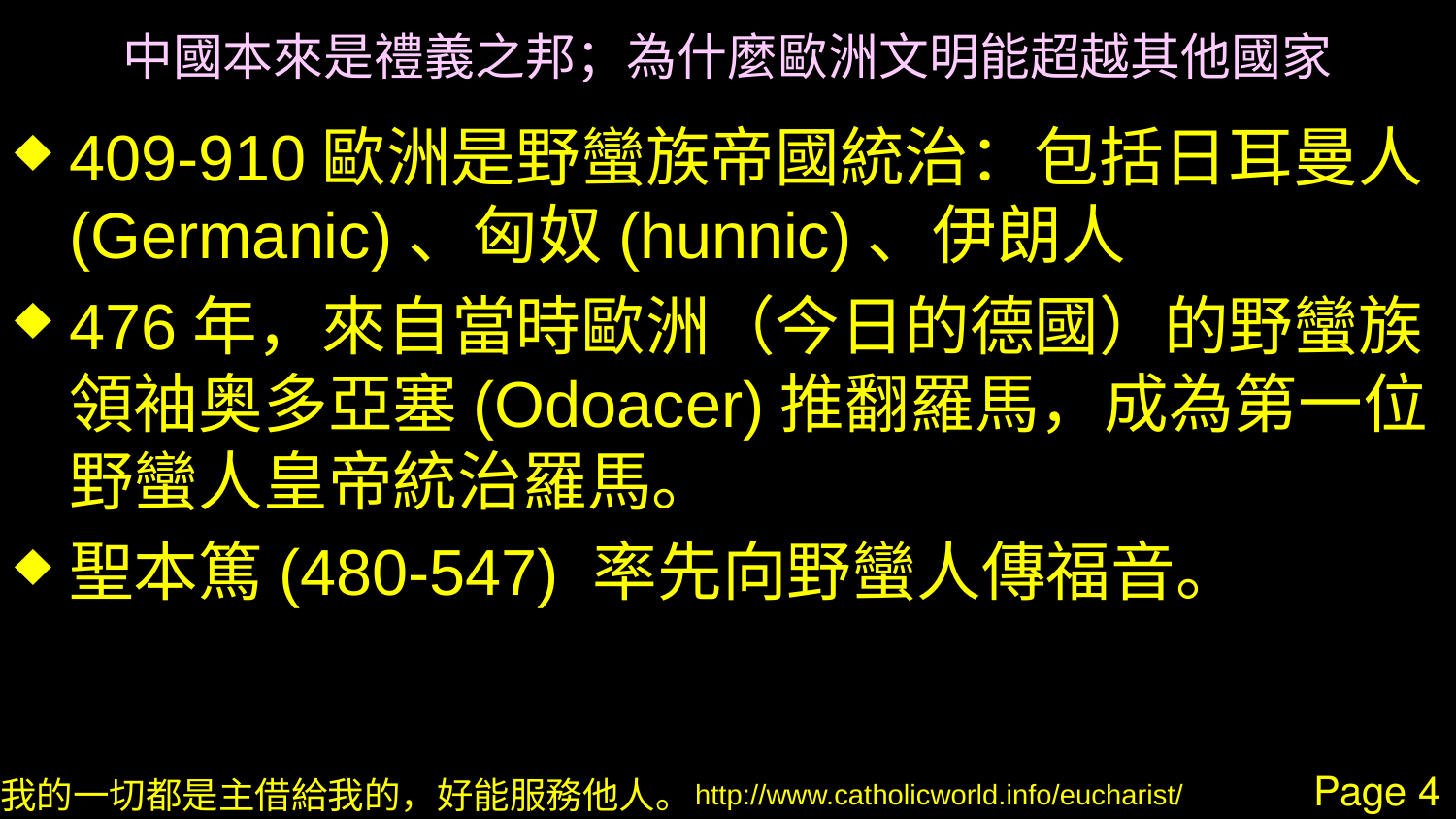

# 中國本來是禮義之邦；為什麼歐洲文明能超越其他國家
409-910歐洲是野蠻族帝國統治：包括日耳曼人(Germanic)、匈奴(hunnic)、伊朗人
476年，來自當時歐洲（今日的德國）的野蠻族領袖奥多亞塞(Odoacer)推翻羅馬，成為第一位野蠻人皇帝統治羅馬。
聖本篤(480-547) 率先向野蠻人傳福音。